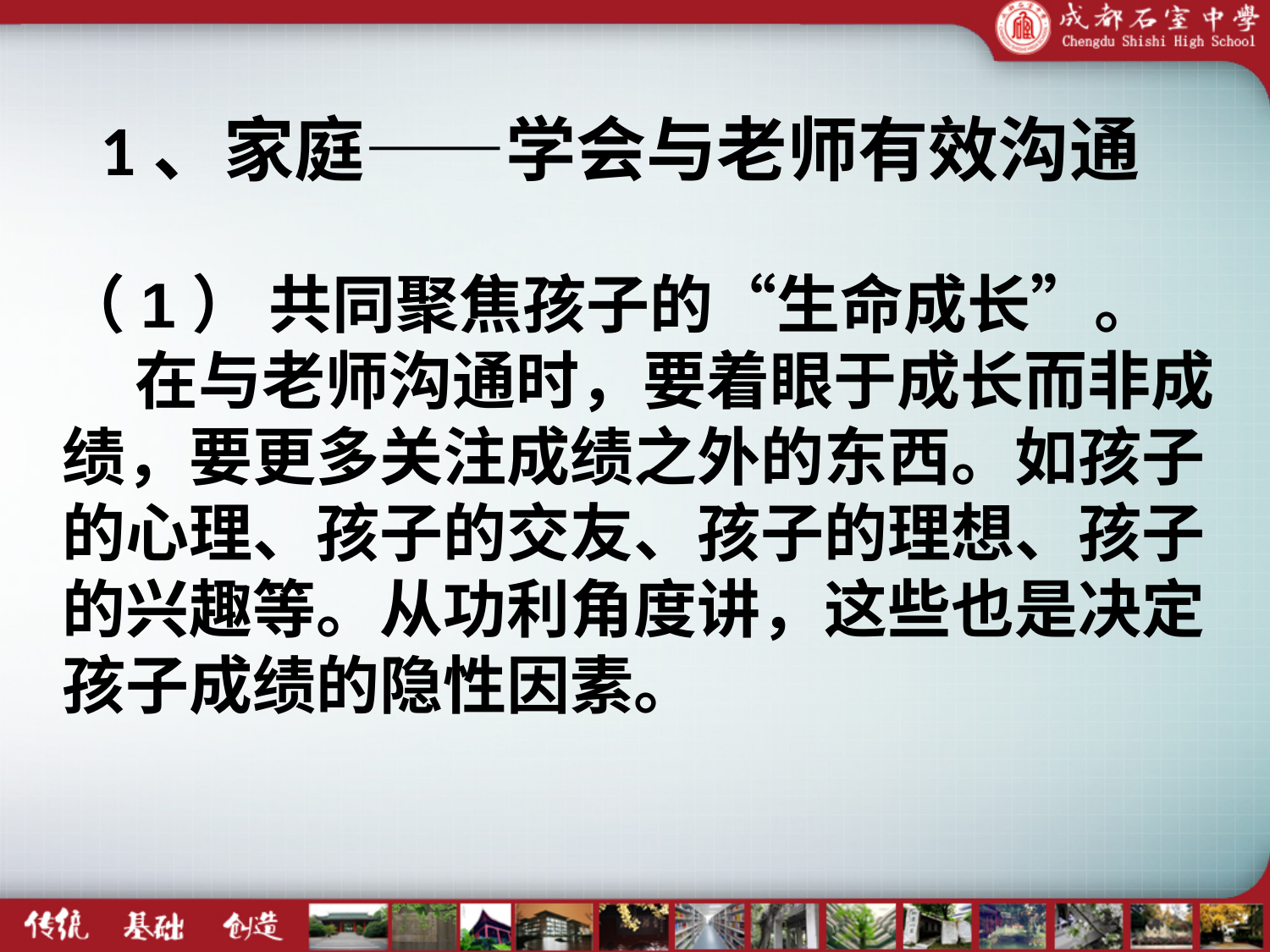

1、家庭——学会与老师有效沟通

（1） 共同聚焦孩子的“生命成长”。
    在与老师沟通时，要着眼于成长而非成绩，要更多关注成绩之外的东西。如孩子的心理、孩子的交友、孩子的理想、孩子的兴趣等。从功利角度讲，这些也是决定孩子成绩的隐性因素。